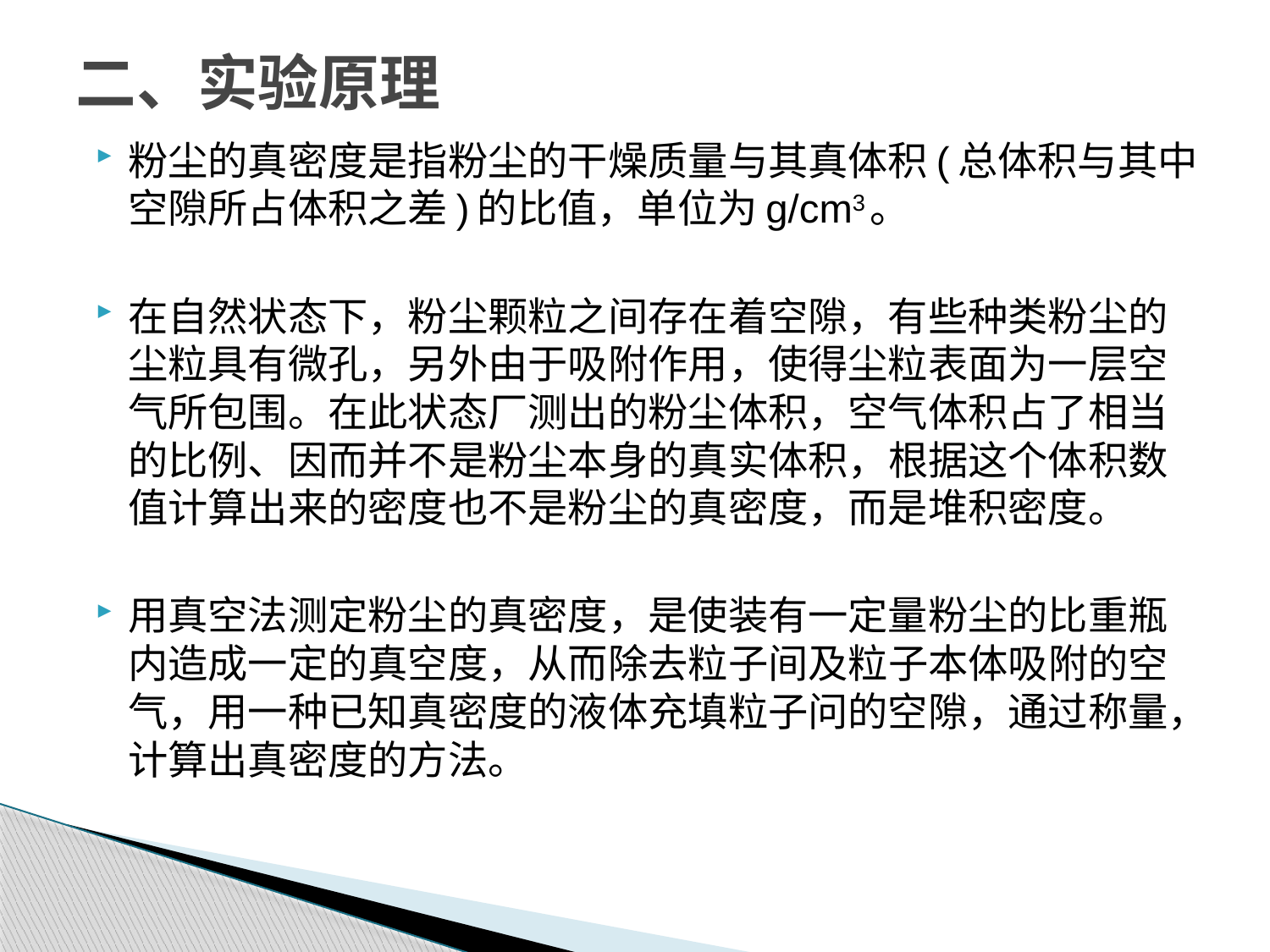

# 二、实验原理
粉尘的真密度是指粉尘的干燥质量与其真体积(总体积与其中空隙所占体积之差)的比值，单位为g/cm3。

在自然状态下，粉尘颗粒之间存在着空隙，有些种类粉尘的尘粒具有微孔，另外由于吸附作用，使得尘粒表面为一层空气所包围。在此状态厂测出的粉尘体积，空气体积占了相当的比例、因而并不是粉尘本身的真实体积，根据这个体积数值计算出来的密度也不是粉尘的真密度，而是堆积密度。

用真空法测定粉尘的真密度，是使装有一定量粉尘的比重瓶内造成一定的真空度，从而除去粒子间及粒子本体吸附的空气，用一种已知真密度的液体充填粒子问的空隙，通过称量，计算出真密度的方法。